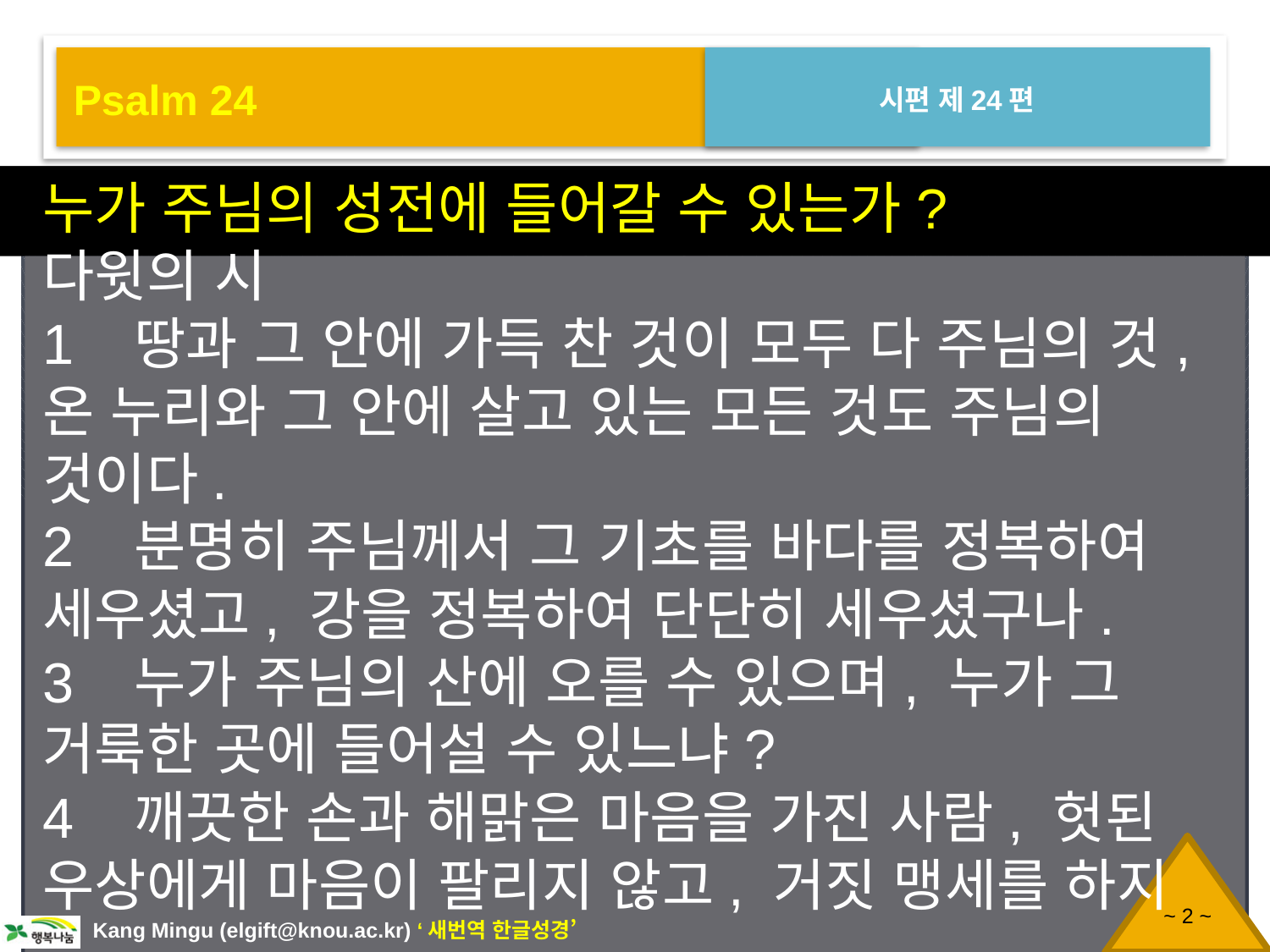

Psalm 24
시편 제24편
누가 주님의 성전에 들어갈 수 있는가?
다윗의 시
1   땅과 그 안에 가득 찬 것이 모두 다 주님의 것, 온 누리와 그 안에 살고 있는 모든 것도 주님의 것이다.
2   분명히 주님께서 그 기초를 바다를 정복하여 세우셨고, 강을 정복하여 단단히 세우셨구나.
3   누가 주님의 산에 오를 수 있으며, 누가 그 거룩한 곳에 들어설 수 있느냐?
4   깨끗한 손과 해맑은 마음을 가진 사람, 헛된 우상에게 마음이 팔리지 않고, 거짓 맹세를 하지